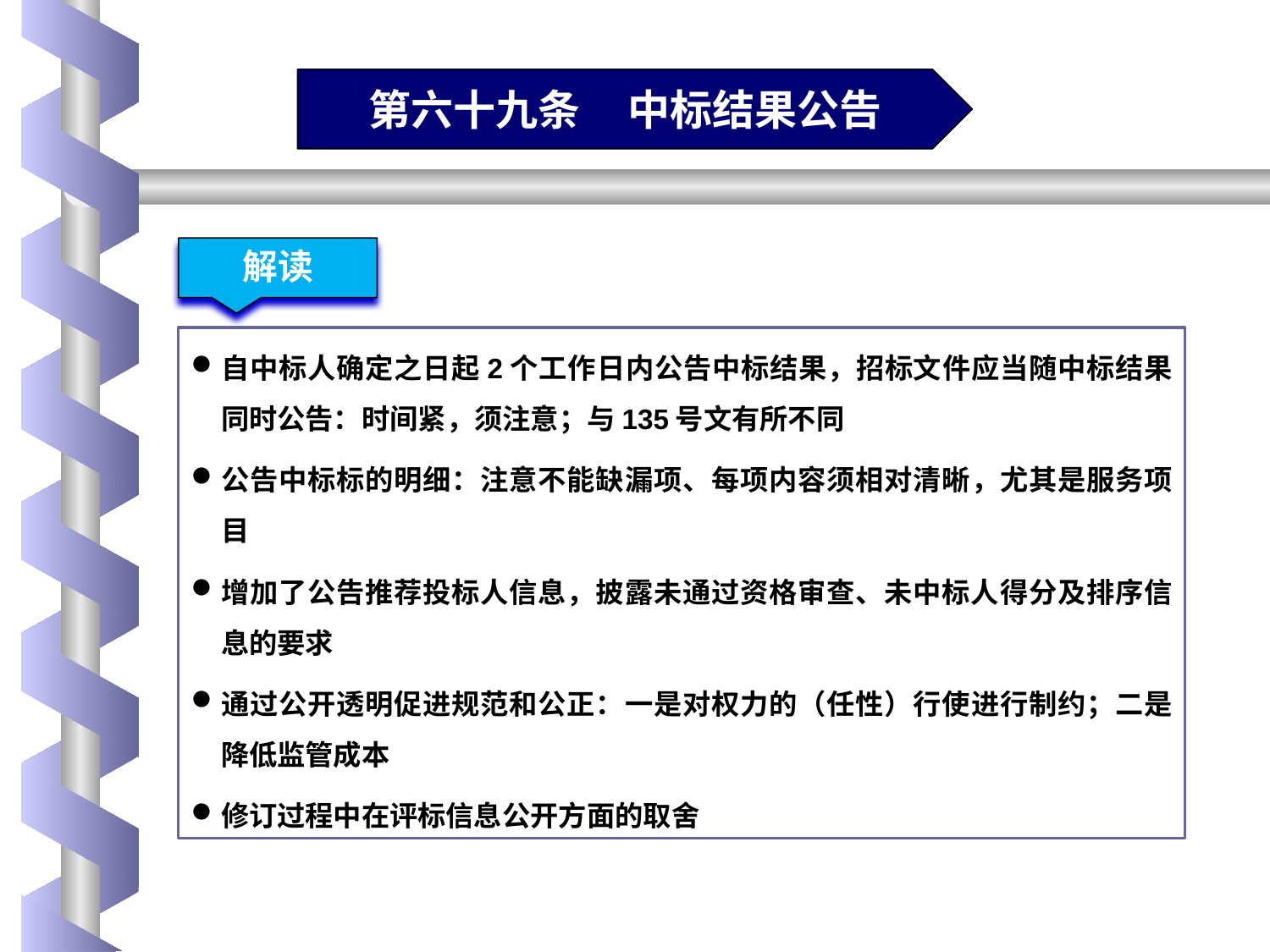

第六十九条     中标结果公告
解读
自中标人确定之日起2个工作日内公告中标结果，招标文件应当随中标结果同时公告：时间紧，须注意；与135号文有所不同
公告中标标的明细：注意不能缺漏项、每项内容须相对清晰，尤其是服务项目
增加了公告推荐投标人信息，披露未通过资格审查、未中标人得分及排序信息的要求
通过公开透明促进规范和公正：一是对权力的（任性）行使进行制约；二是降低监管成本
修订过程中在评标信息公开方面的取舍